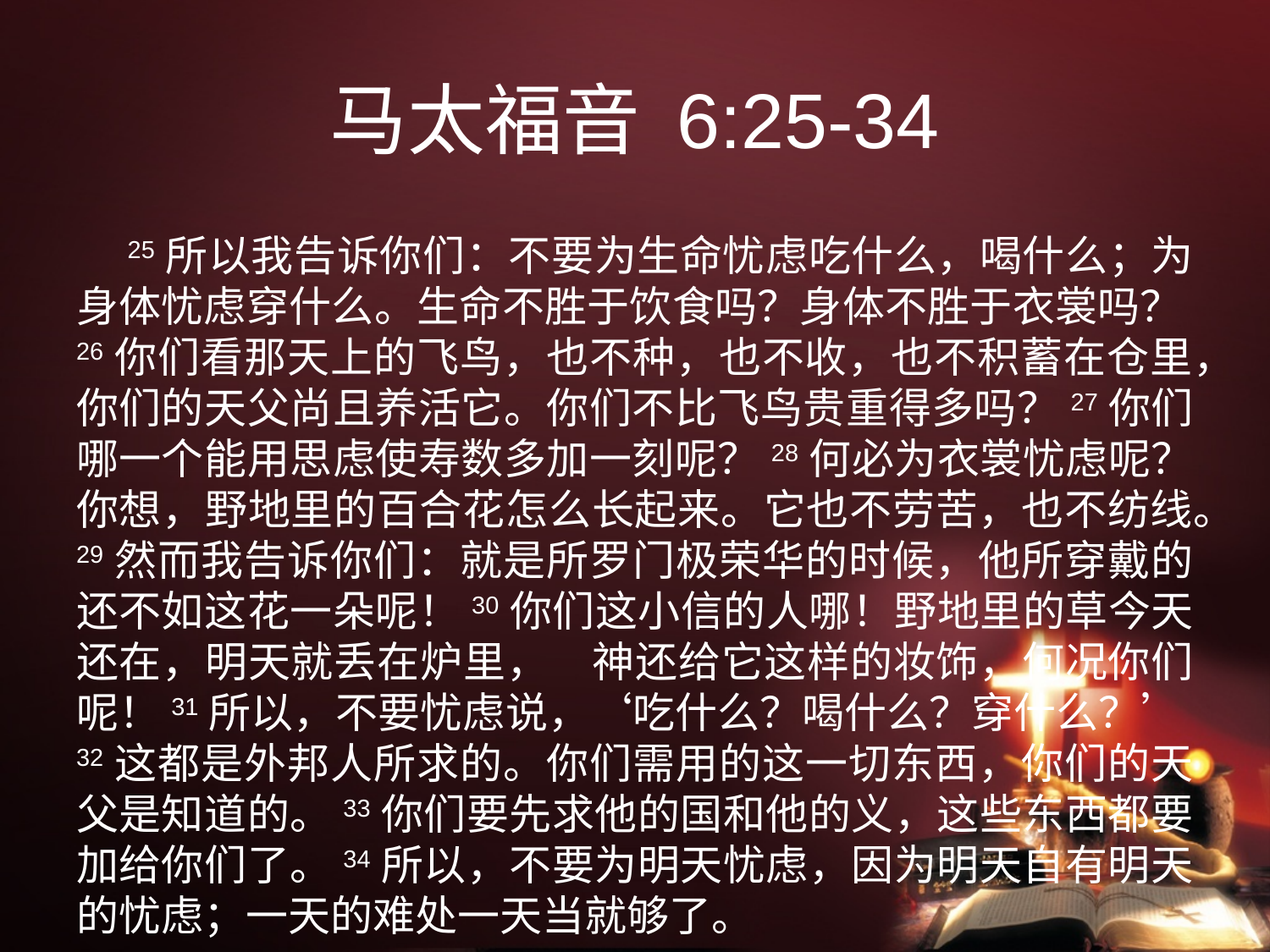

# 马太福音 6:25-34
       25所以我告诉你们：不要为生命忧虑吃什么，喝什么；为身体忧虑穿什么。生命不胜于饮食吗？身体不胜于衣裳吗？26你们看那天上的飞鸟，也不种，也不收，也不积蓄在仓里，你们的天父尚且养活它。你们不比飞鸟贵重得多吗？27你们哪一个能用思虑使寿数多加一刻呢？28何必为衣裳忧虑呢？你想，野地里的百合花怎么长起来。它也不劳苦，也不纺线。29然而我告诉你们：就是所罗门极荣华的时候，他所穿戴的还不如这花一朵呢！30你们这小信的人哪！野地里的草今天还在，明天就丢在炉里，　神还给它这样的妆饰，何况你们呢！31所以，不要忧虑说，‘吃什么？喝什么？穿什么？’32这都是外邦人所求的。你们需用的这一切东西，你们的天父是知道的。33你们要先求他的国和他的义，这些东西都要加给你们了。34所以，不要为明天忧虑，因为明天自有明天的忧虑；一天的难处一天当就够了。